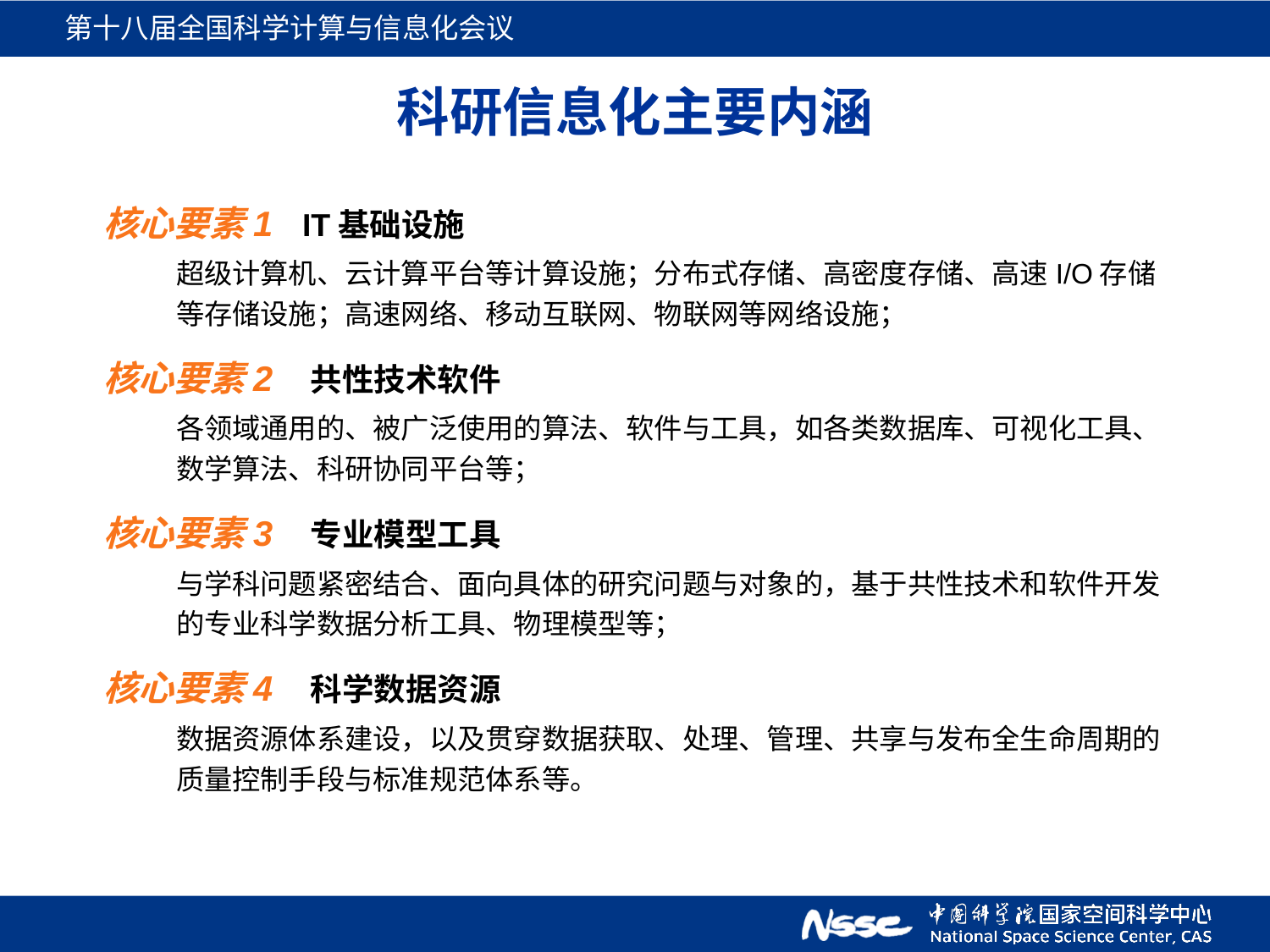

# 科研信息化主要内涵
核心要素1   IT基础设施
超级计算机、云计算平台等计算设施；分布式存储、高密度存储、高速I/O存储等存储设施；高速网络、移动互联网、物联网等网络设施；
核心要素2   共性技术软件
各领域通用的、被广泛使用的算法、软件与工具，如各类数据库、可视化工具、数学算法、科研协同平台等；
核心要素3   专业模型工具
与学科问题紧密结合、面向具体的研究问题与对象的，基于共性技术和软件开发的专业科学数据分析工具、物理模型等；
核心要素4   科学数据资源
数据资源体系建设，以及贯穿数据获取、处理、管理、共享与发布全生命周期的质量控制手段与标准规范体系等。